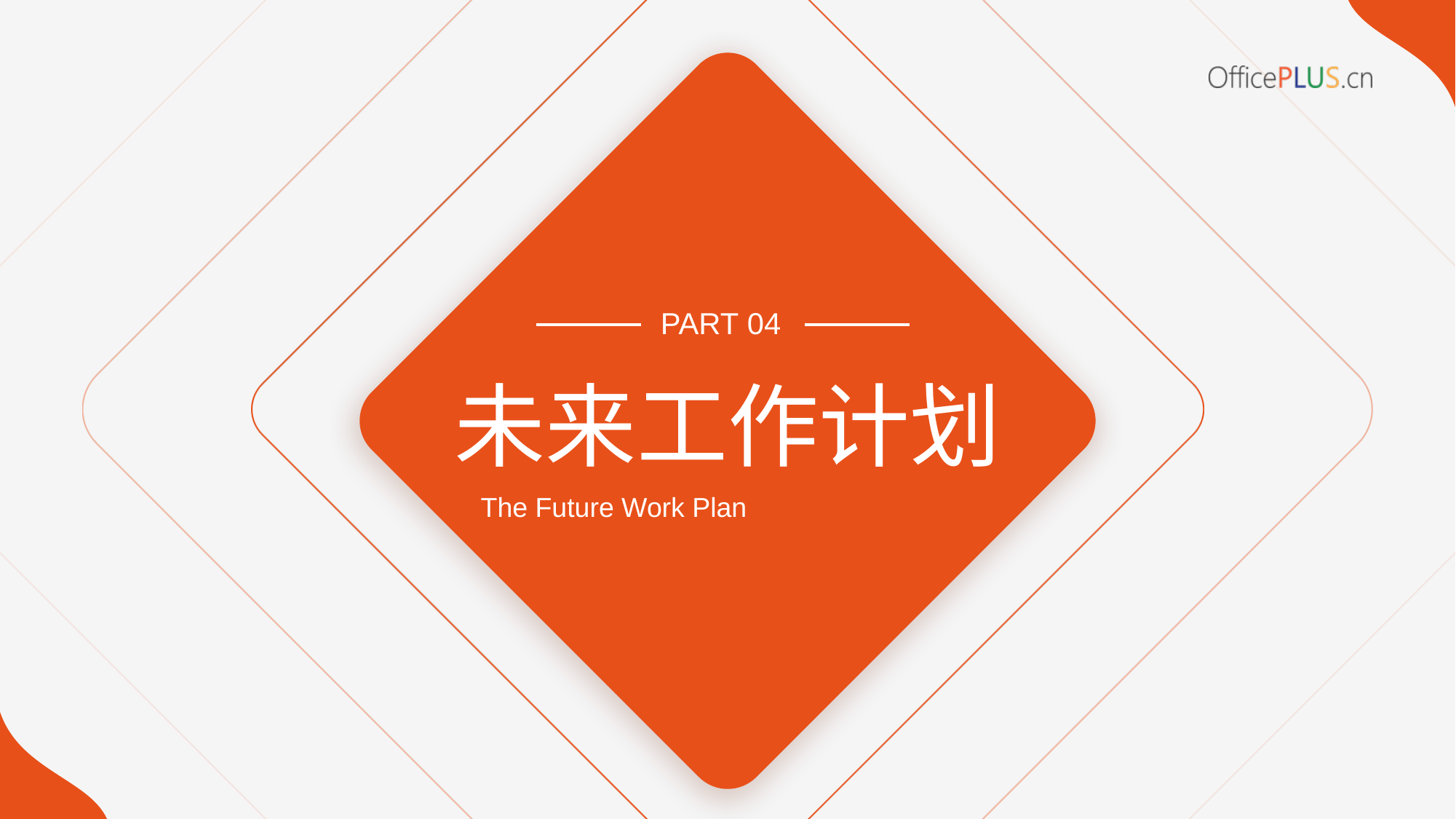

PART 04
未来工作计划
The Future Work Plan